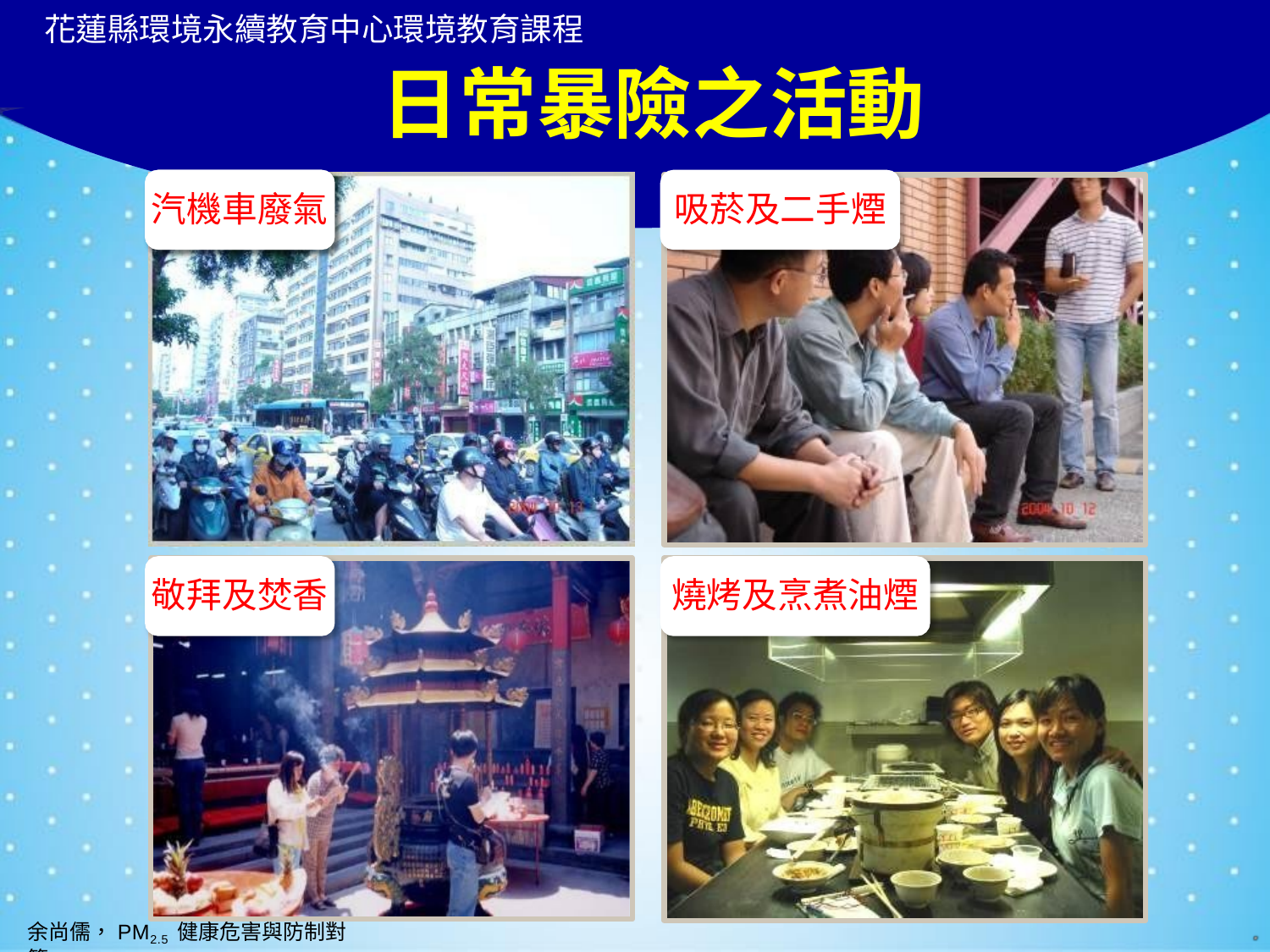

# 日常暴險之活動

汽機車廢氣
吸菸及二手煙

敬拜及焚香
燒烤及烹煮油煙

余尚儒，PM2.5 健康危害與防制對策